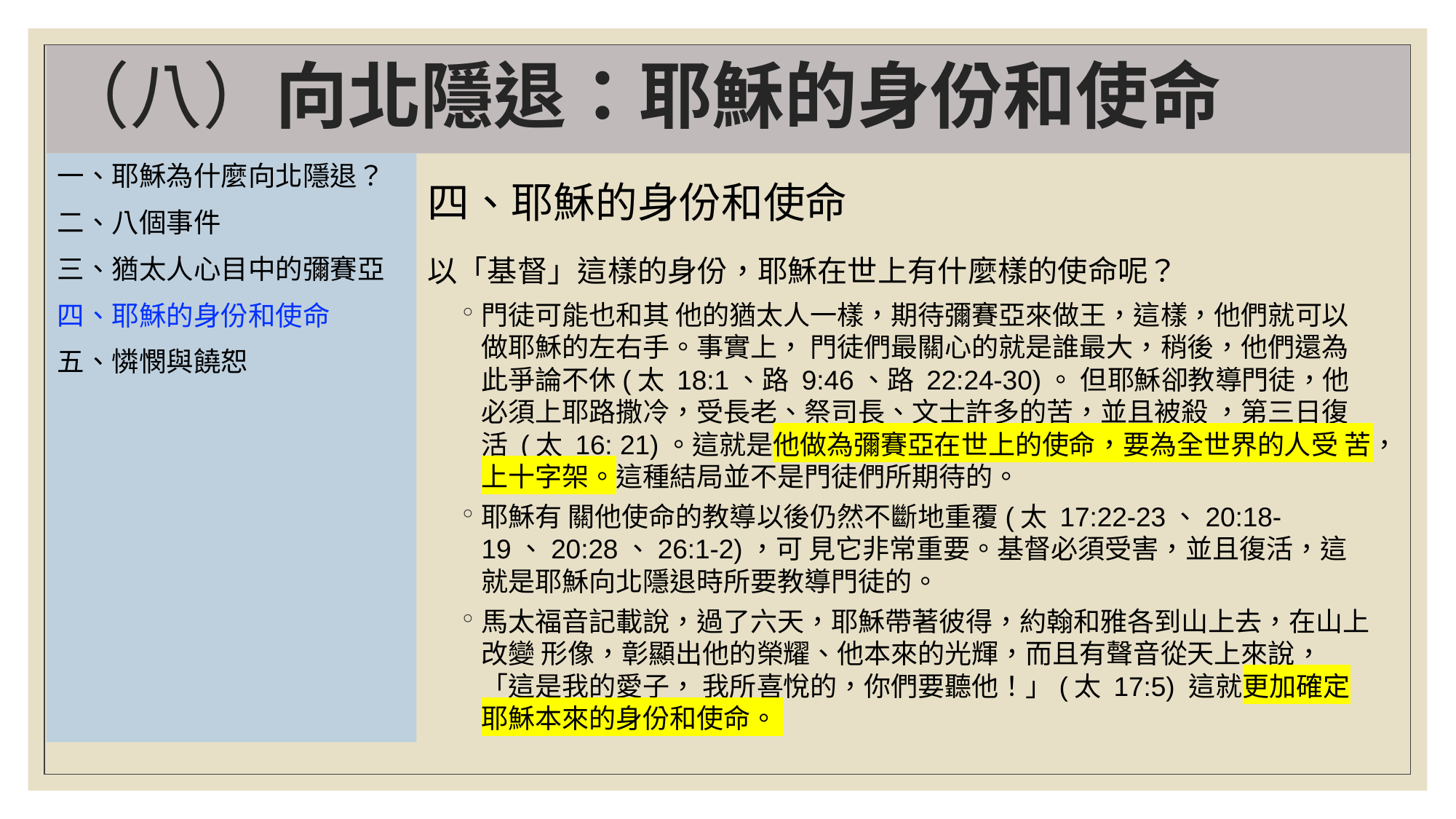

# （八）向北隱退：耶穌的身份和使命
一、耶穌為什麼向北隱退？
二、八個事件
三、猶太人心目中的彌賽亞
四、耶穌的身份和使命
五、憐憫與饒恕

四、耶穌的身份和使命
以「基督」這樣的身份，耶穌在世上有什麼樣的使命呢？
門徒可能也和其 他的猶太人一樣，期待彌賽亞來做王，這樣，他們就可以做耶穌的左右手。事實上， 門徒們最關心的就是誰最大，稍後，他們還為此爭論不休(太 18:1、路 9:46、路 22:24-30)。 但耶穌卻教導門徒，他必須上耶路撒冷，受長老、祭司長、文士許多的苦，並且被殺 ，第三日復活 (太 16: 21)。這就是他做為彌賽亞在世上的使命，要為全世界的人受 苦，上十字架。這種結局並不是門徒們所期待的。
耶穌有 關他使命的教導以後仍然不斷地重覆(太 17:22-23、20:18-19、20:28、26:1-2)，可 見它非常重要。基督必須受害，並且復活，這就是耶穌向北隱退時所要教導門徒的。
馬太福音記載說，過了六天，耶穌帶著彼得，約翰和雅各到山上去，在山上改變 形像，彰顯出他的榮耀、他本來的光輝，而且有聲音從天上來說，「這是我的愛子， 我所喜悅的，你們要聽他！」(太 17:5) 這就更加確定耶穌本來的身份和使命。